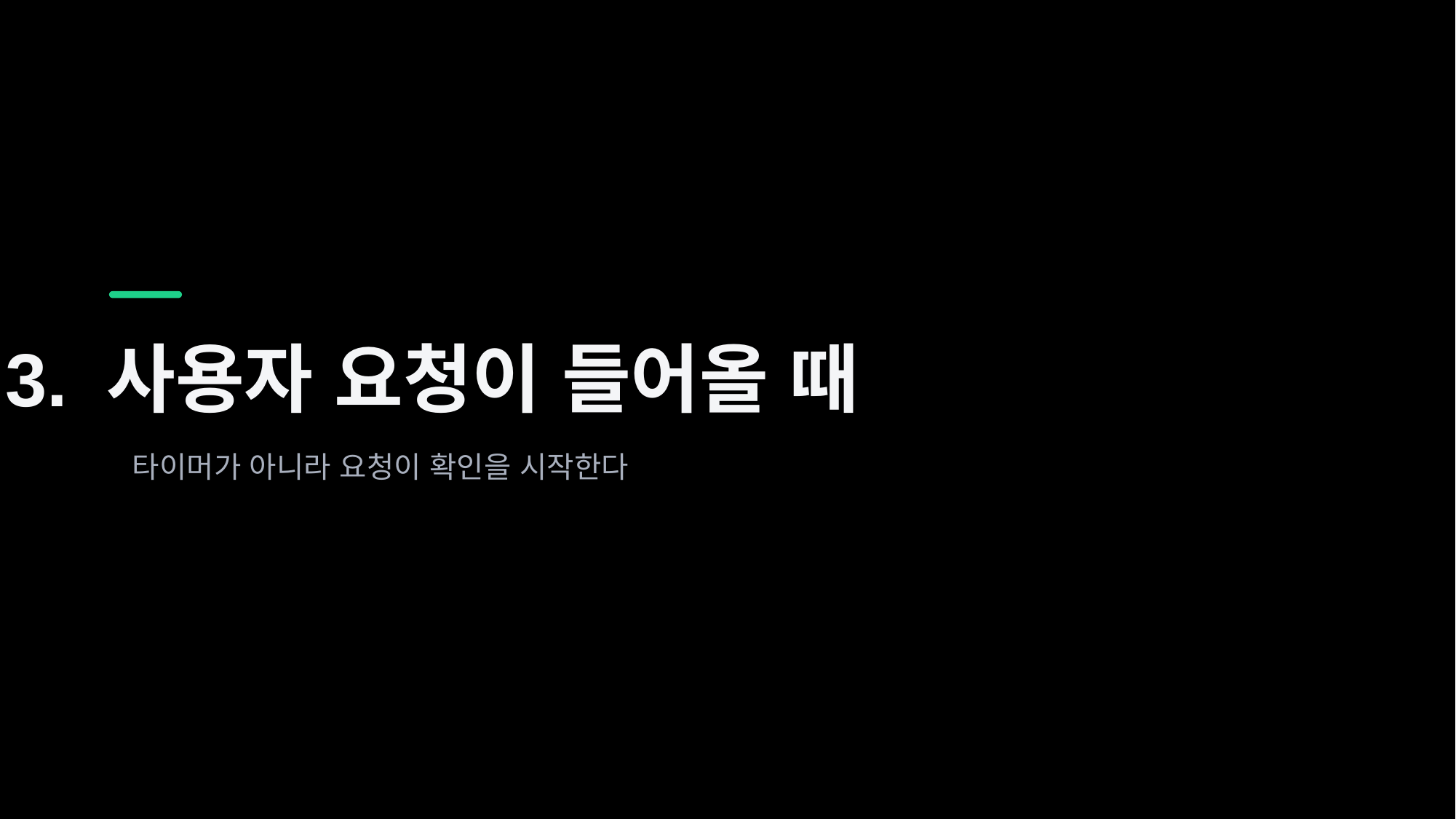

3. 사용자 요청이 들어올 때
타이머가 아니라 요청이 확인을 시작한다